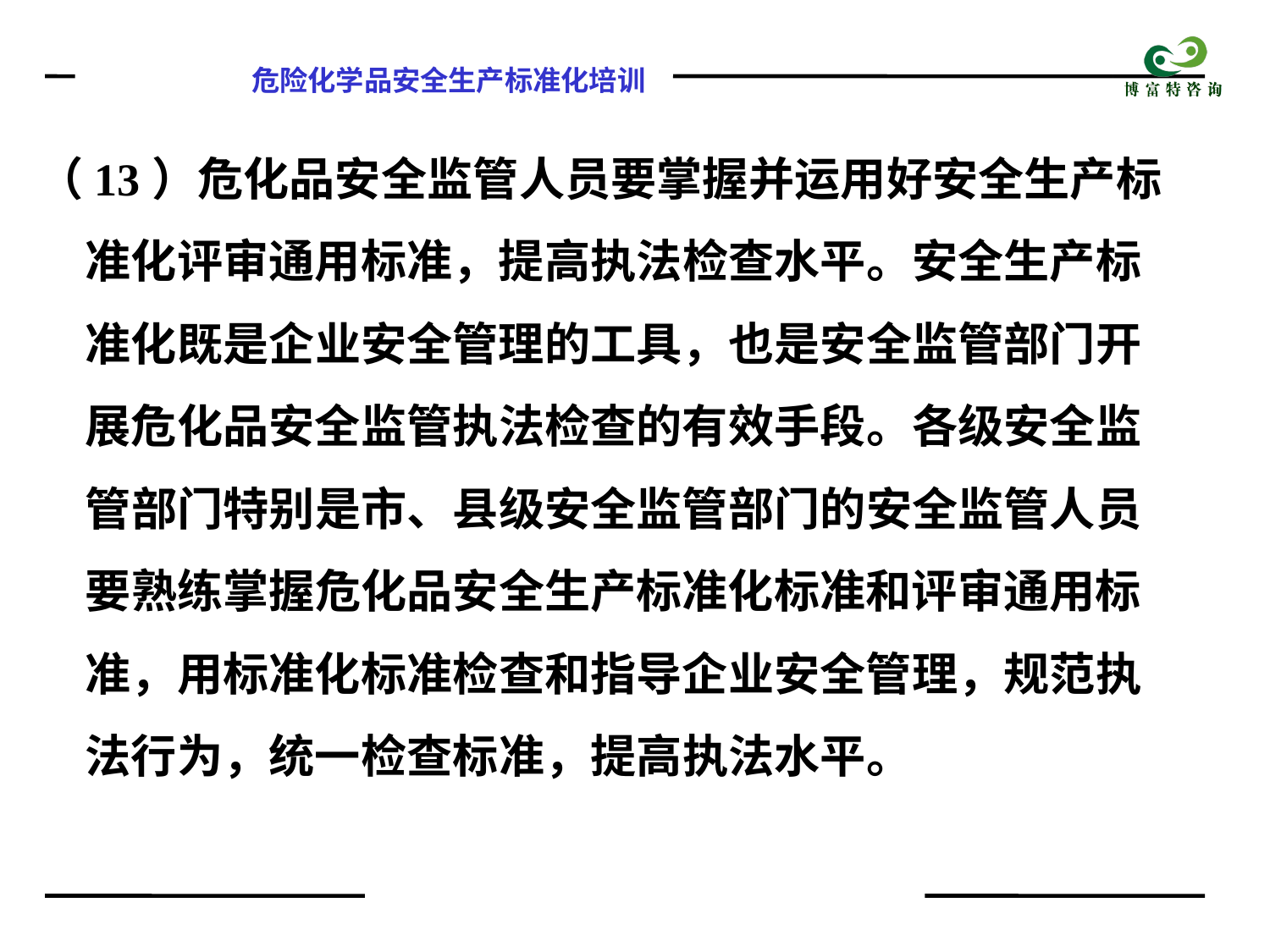

（13）危化品安全监管人员要掌握并运用好安全生产标准化评审通用标准，提高执法检查水平。安全生产标准化既是企业安全管理的工具，也是安全监管部门开展危化品安全监管执法检查的有效手段。各级安全监管部门特别是市、县级安全监管部门的安全监管人员要熟练掌握危化品安全生产标准化标准和评审通用标准，用标准化标准检查和指导企业安全管理，规范执法行为，统一检查标准，提高执法水平。